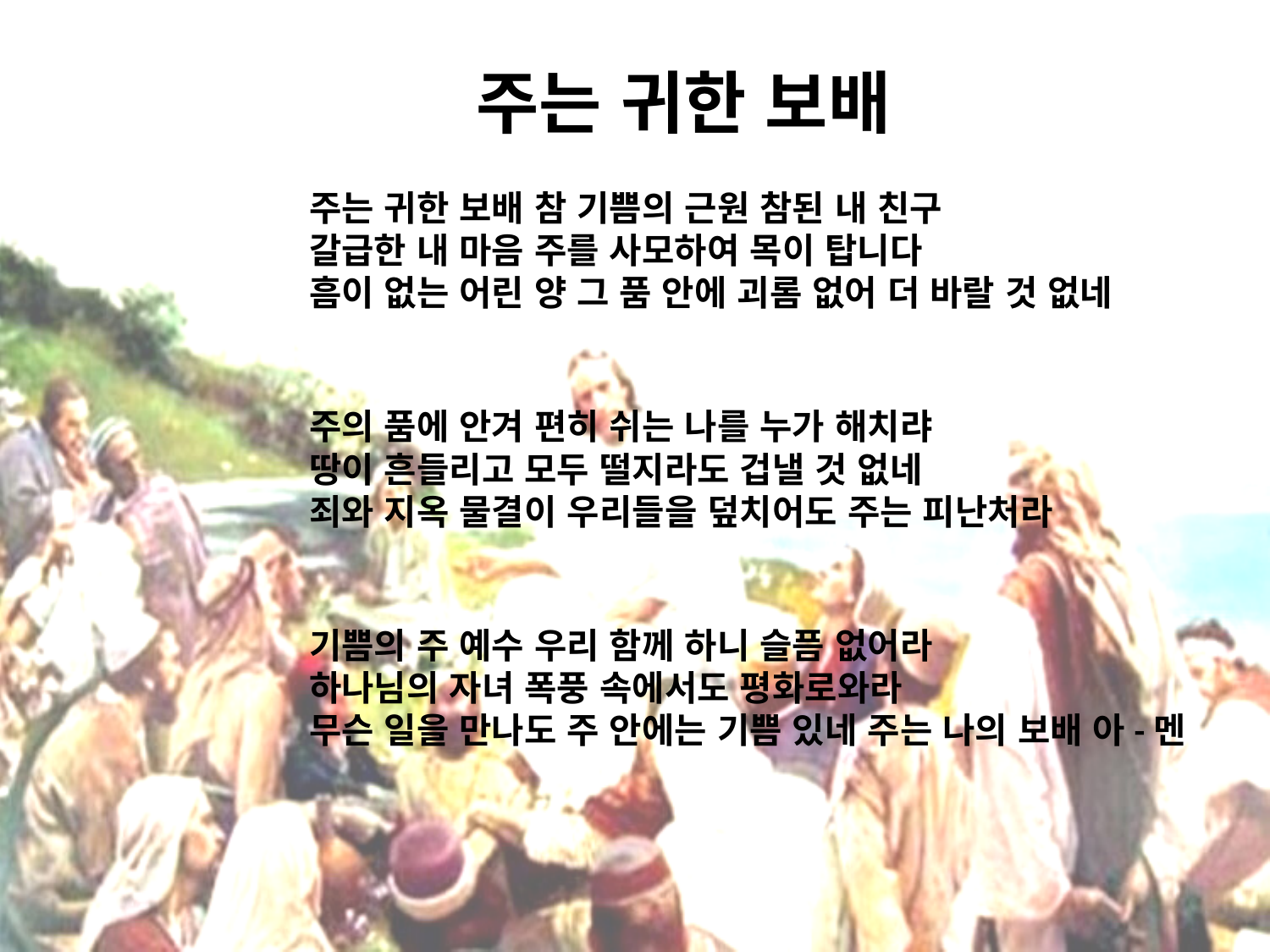

# 주는 귀한 보배
주는 귀한 보배 참 기쁨의 근원 참된 내 친구
갈급한 내 마음 주를 사모하여 목이 탑니다
흠이 없는 어린 양 그 품 안에 괴롬 없어 더 바랄 것 없네
주의 품에 안겨 편히 쉬는 나를 누가 해치랴
땅이 흔들리고 모두 떨지라도 겁낼 것 없네
죄와 지옥 물결이 우리들을 덮치어도 주는 피난처라
기쁨의 주 예수 우리 함께 하니 슬픔 없어라
하나님의 자녀 폭풍 속에서도 평화로와라
무슨 일을 만나도 주 안에는 기쁨 있네 주는 나의 보배 아-멘